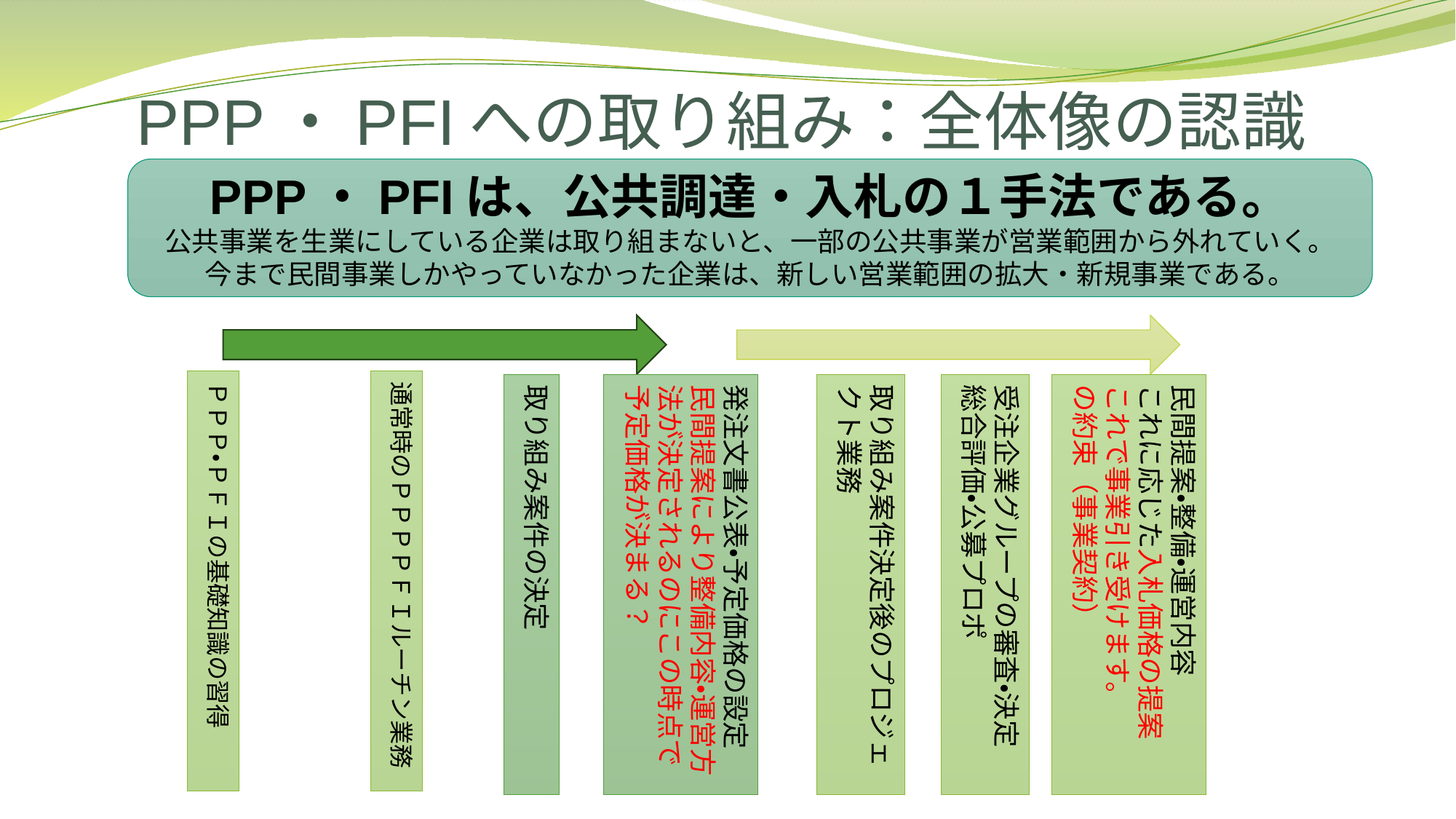

# PPP・PFIへの取り組み：全体像の認識
PPP・PFIは、公共調達・入札の１手法である。
公共事業を生業にしている企業は取り組まないと、一部の公共事業が営業範囲から外れていく。
今まで民間事業しかやっていなかった企業は、新しい営業範囲の拡大・新規事業である。

ＰＰＰ・ＰＦＩの基礎知識の習得
通常時のＰＰＰＰＦＩルーチン業務
取り組み案件の決定
発注文書公表・予定価格の設定
民間提案により整備内容・運営方法が決定されるのにこの時点で予定価格が決まる？
取り組み案件決定後のプロジェクト業務
受注企業グループの審査・決定
総合評価・公募プロポ
民間提案・整備・運営内容
これに応じた入札価格の提案
これで事業引き受けます。
の約束（事業契約）